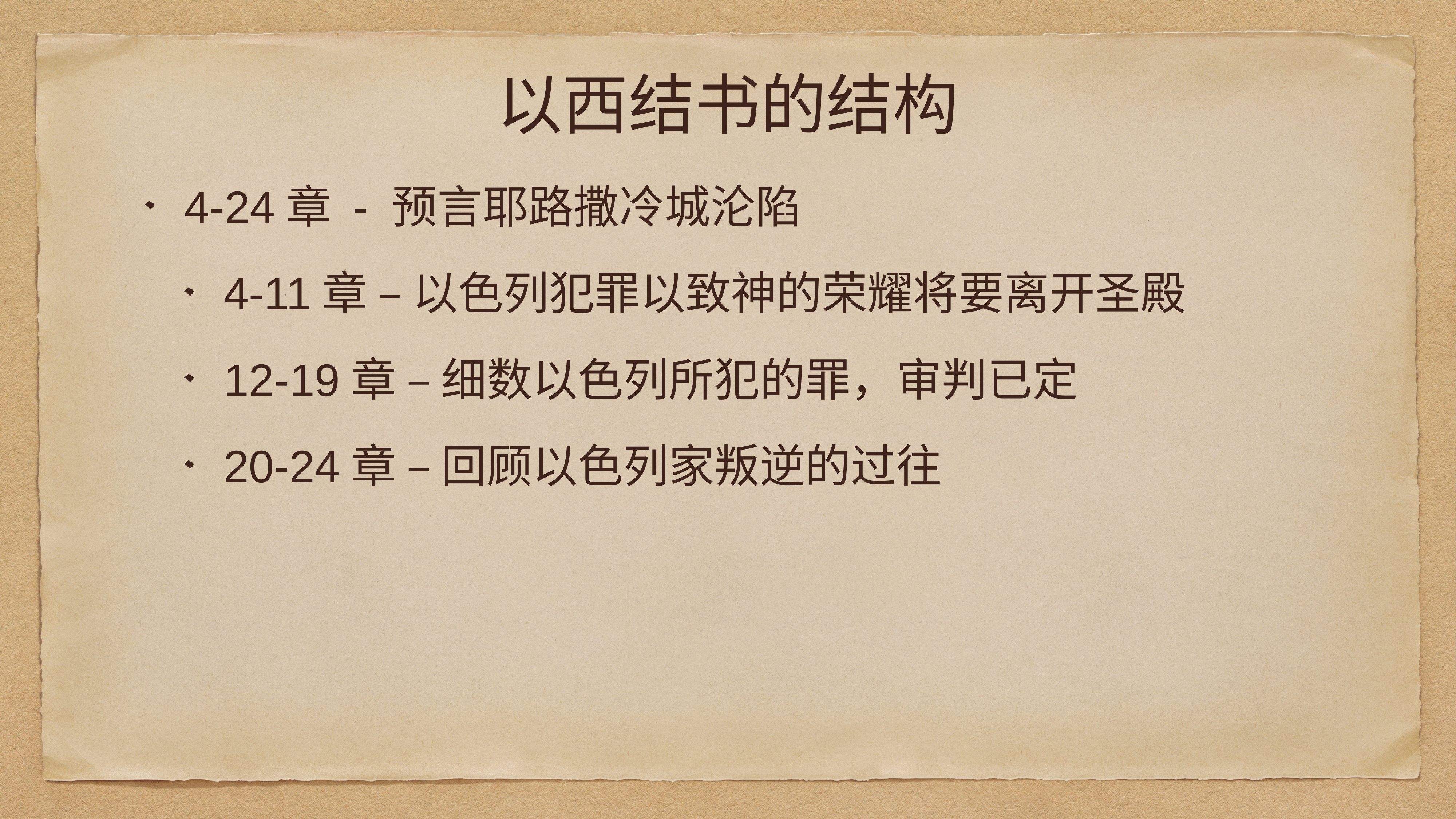

# 以西结书的结构
4-24章 - 预言耶路撒冷城沦陷
4-11章 – 以色列犯罪以致神的荣耀将要离开圣殿
12-19章 – 细数以色列所犯的罪，审判已定
20-24章 – 回顾以色列家叛逆的过往